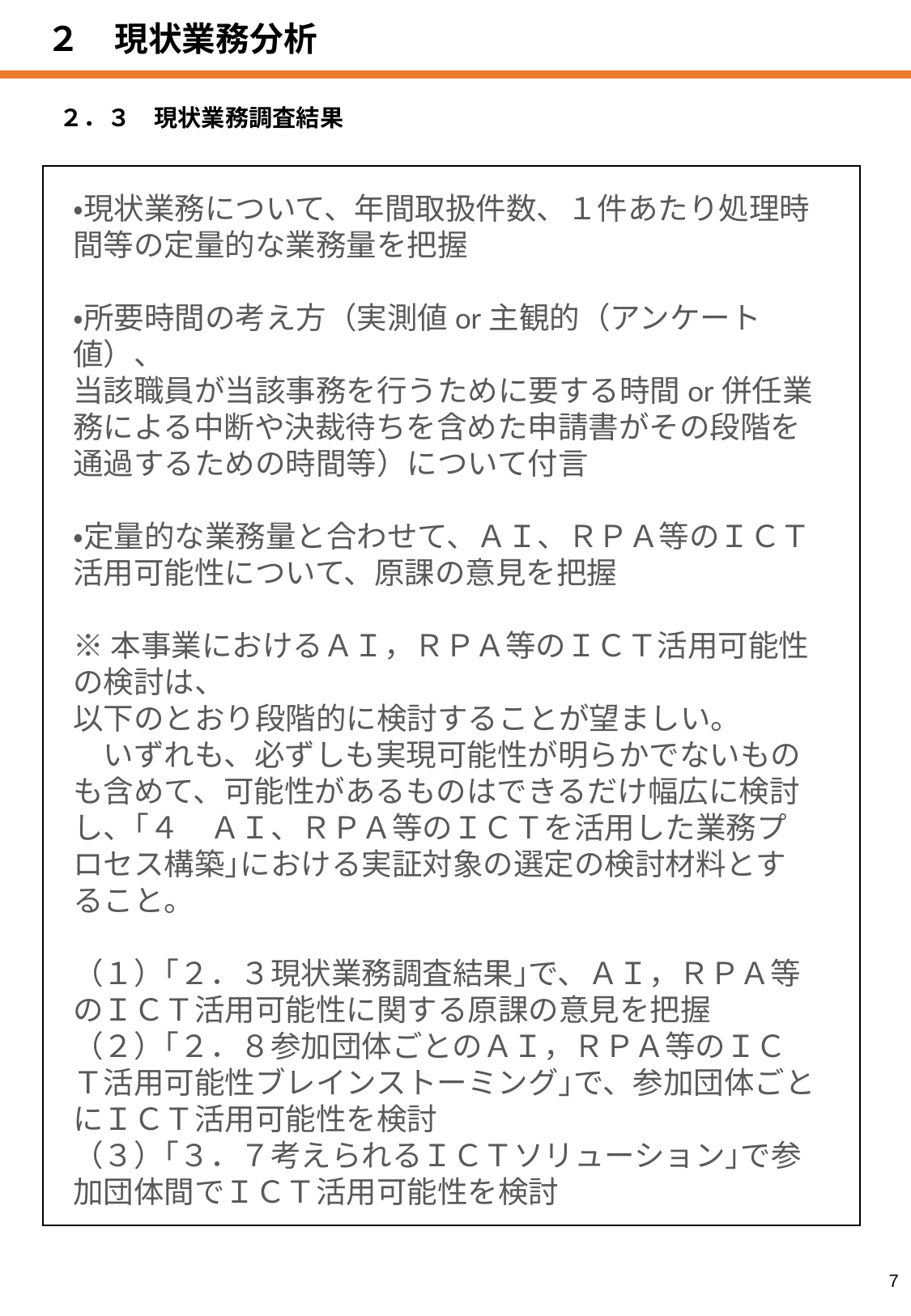

２　現状業務分析
２．３　現状業務調査結果
|  |
| --- |
・現状業務について、年間取扱件数、１件あたり処理時間等の定量的な業務量を把握

・所要時間の考え方（実測値or主観的（アンケート値）、
当該職員が当該事務を行うために要する時間or併任業務による中断や決裁待ちを含めた申請書がその段階を通過するための時間等）について付言

・定量的な業務量と合わせて、ＡＩ、ＲＰＡ等のＩＣＴ活用可能性について、原課の意見を把握

※本事業におけるＡＩ，ＲＰＡ等のＩＣＴ活用可能性の検討は、
以下のとおり段階的に検討することが望ましい。
　いずれも、必ずしも実現可能性が明らかでないものも含めて、可能性があるものはできるだけ幅広に検討し、｢４　ＡＩ、ＲＰＡ等のＩＣＴを活用した業務プロセス構築｣における実証対象の選定の検討材料とすること。

（１）｢２．３現状業務調査結果｣で、ＡＩ，ＲＰＡ等のＩＣＴ活用可能性に関する原課の意見を把握
（２）｢２．８参加団体ごとのＡＩ，ＲＰＡ等のＩＣＴ活用可能性ブレインストーミング｣で、参加団体ごとにＩＣＴ活用可能性を検討
（３）｢３．７考えられるＩＣＴソリューション｣で参加団体間でＩＣＴ活用可能性を検討

7